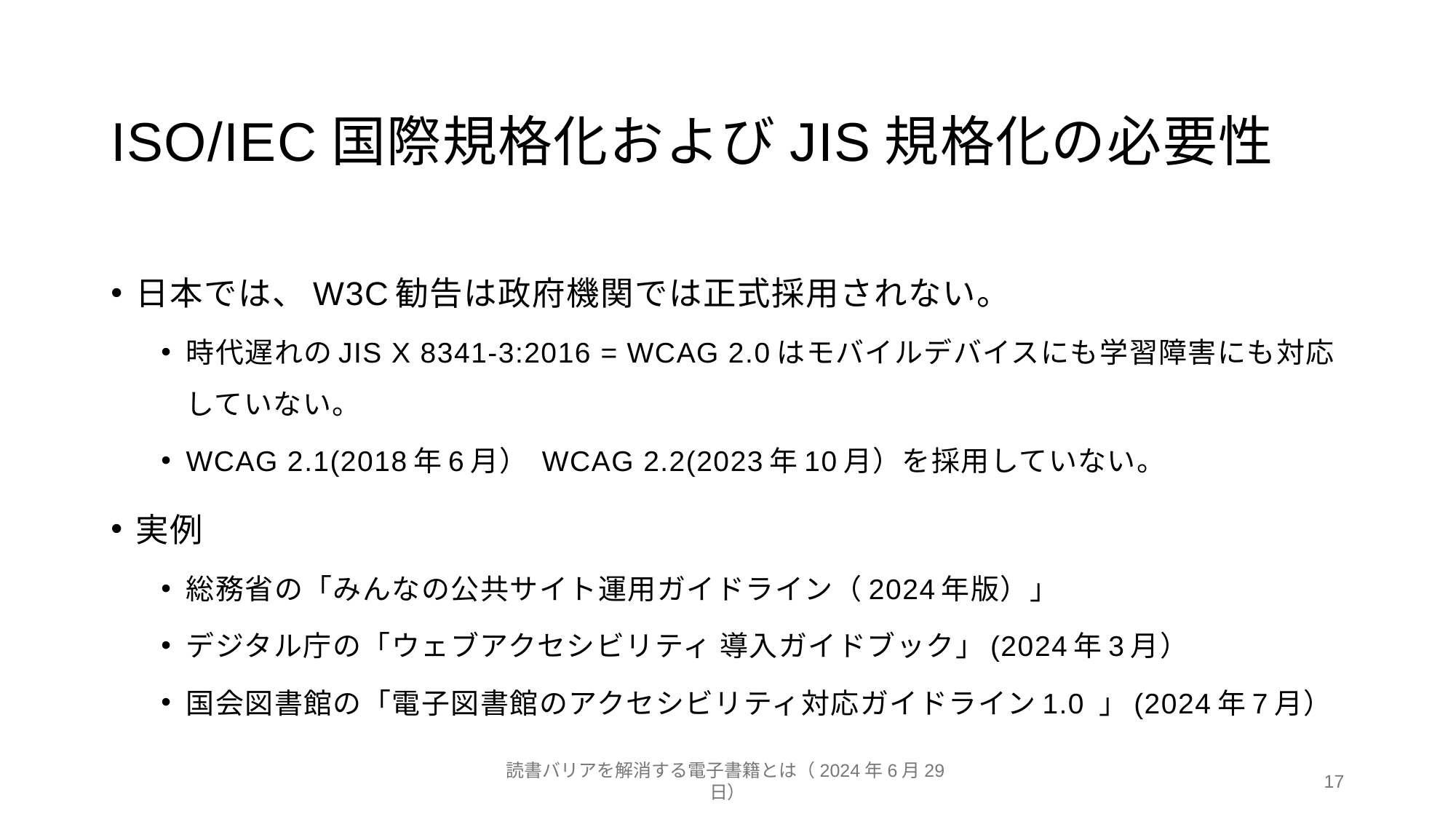

# ISO/IEC国際規格化およびJIS規格化の必要性
日本では、W3C勧告は政府機関では正式採用されない。
時代遅れのJIS X 8341-3:2016 = WCAG 2.0はモバイルデバイスにも学習障害にも対応していない。
WCAG 2.1(2018年6月） WCAG 2.2(2023年10月）を採用していない。
実例
総務省の「みんなの公共サイト運用ガイドライン（2024年版）」
デジタル庁の「ウェブアクセシビリティ 導入ガイドブック」(2024年3月）
国会図書館の「電子図書館のアクセシビリティ対応ガイドライン1.0 」(2024年7月）

読書バリアを解消する電子書籍とは（2024年6月29日）
17